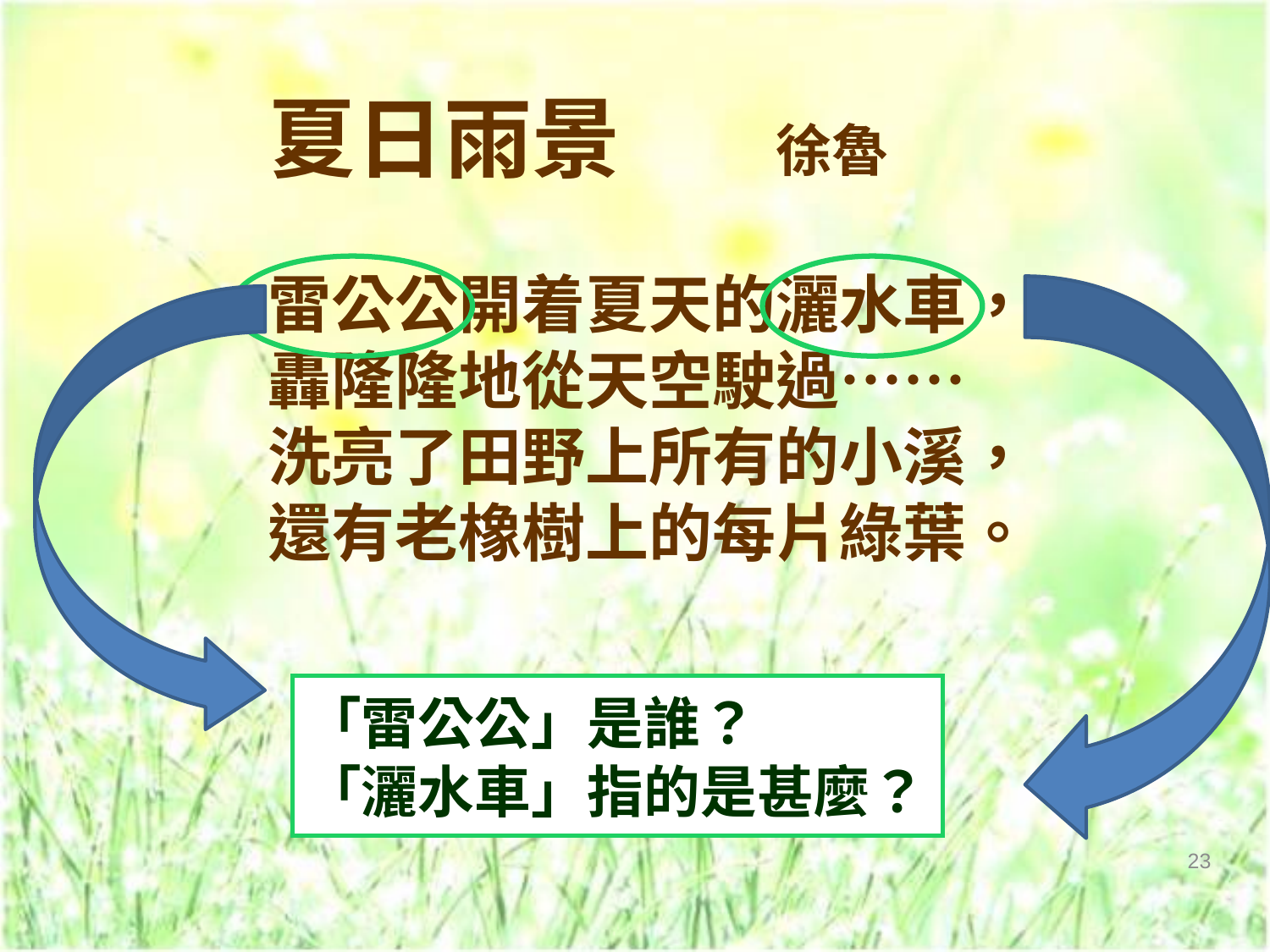

夏日雨景		徐魯

雷公公開着夏天的灑水車，
轟隆隆地從天空駛過……
洗亮了田野上所有的小溪，
還有老橡樹上的每片綠葉。

「雷公公」是誰？
「灑水車」指的是甚麼？
23